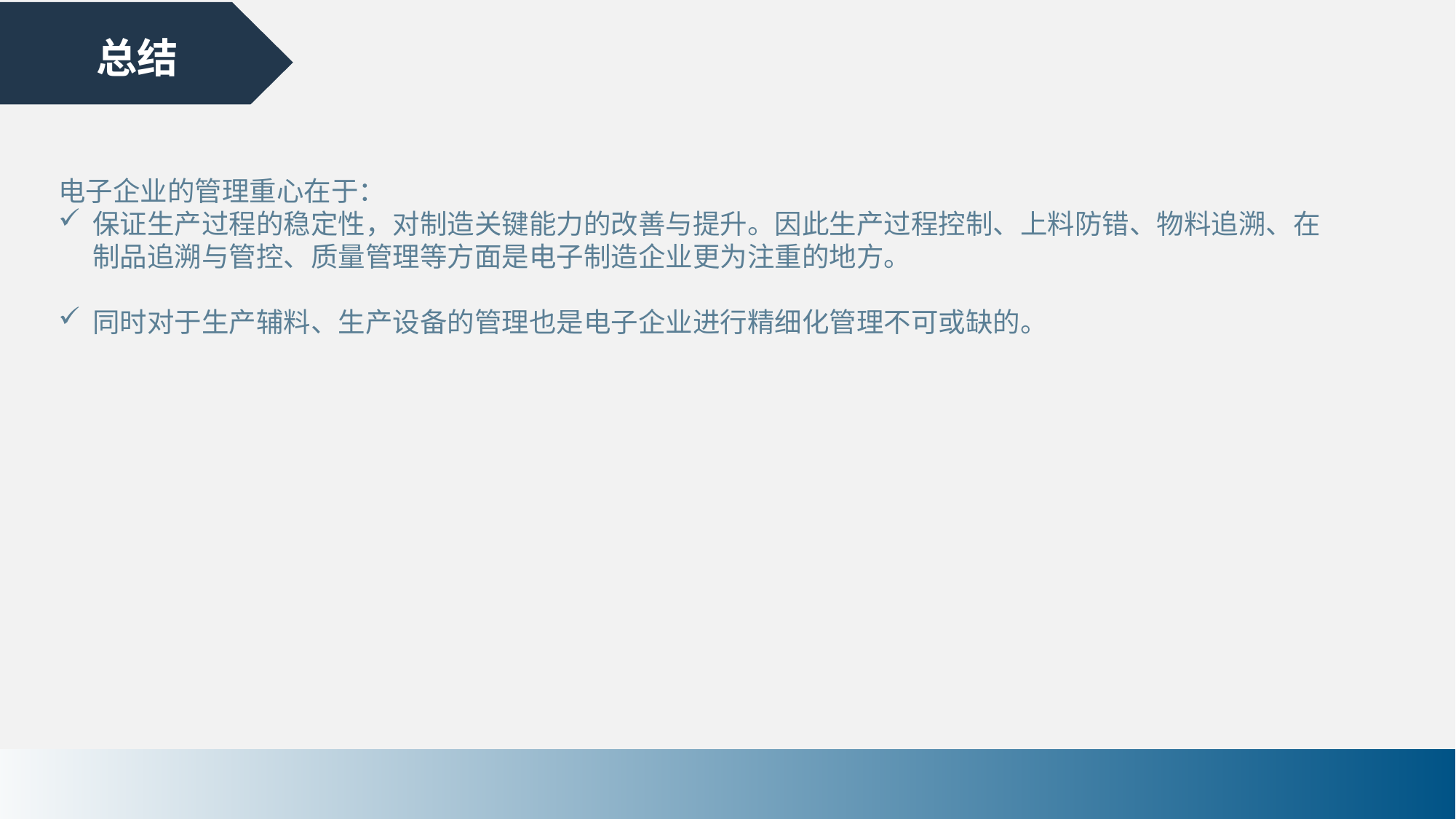

总结
电子企业的管理重心在于：
保证生产过程的稳定性，对制造关键能力的改善与提升。因此生产过程控制、上料防错、物料追溯、在制品追溯与管控、质量管理等方面是电子制造企业更为注重的地方。

同时对于生产辅料、生产设备的管理也是电子企业进行精细化管理不可或缺的。